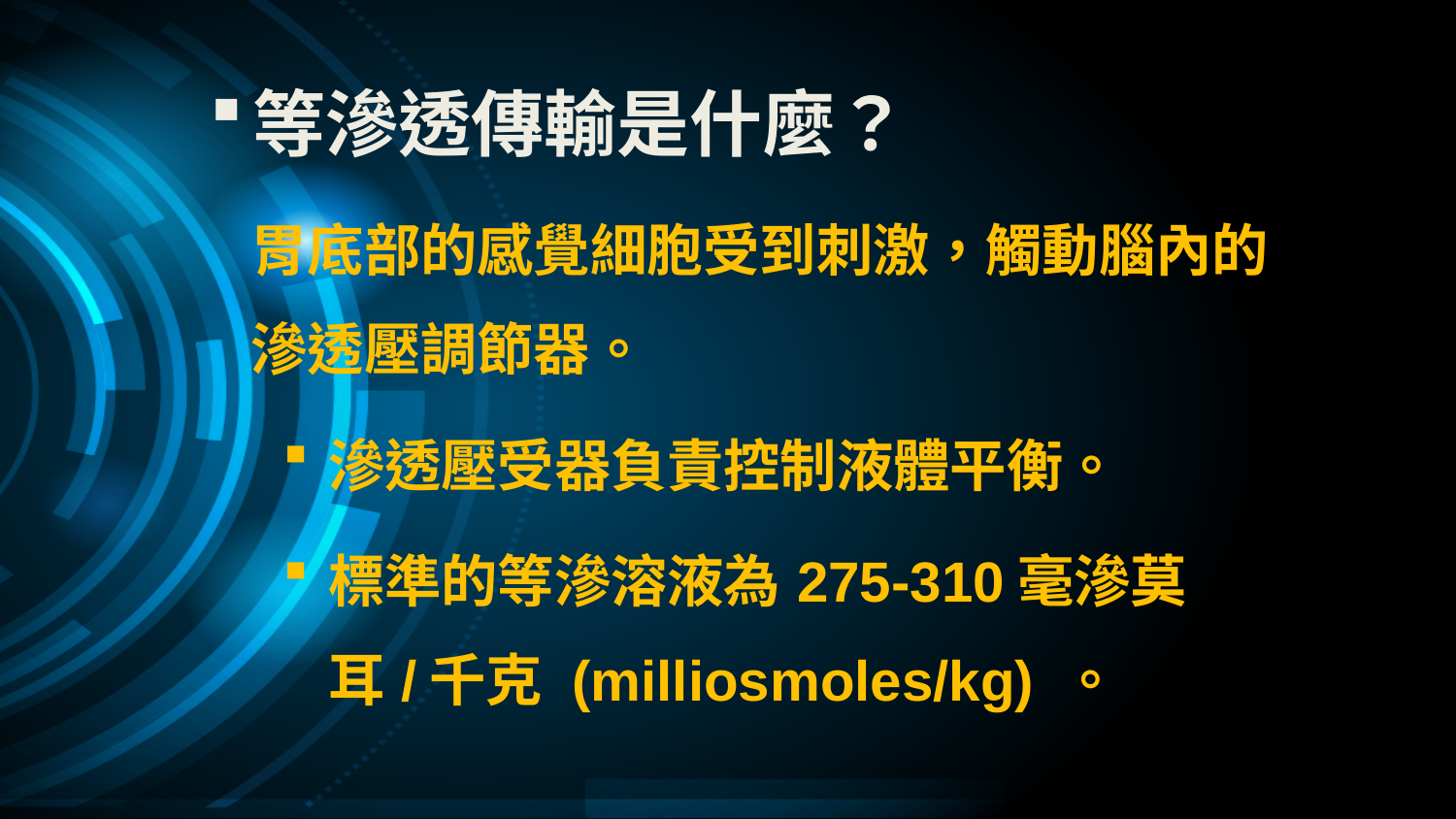

等滲透傳輸是什麼？
胃底部的感覺細胞受到刺激，觸動腦內的滲透壓調節器。
滲透壓受器負責控制液體平衡。
標準的等滲溶液為275-310毫滲莫耳/千克 (milliosmoles/kg) 。